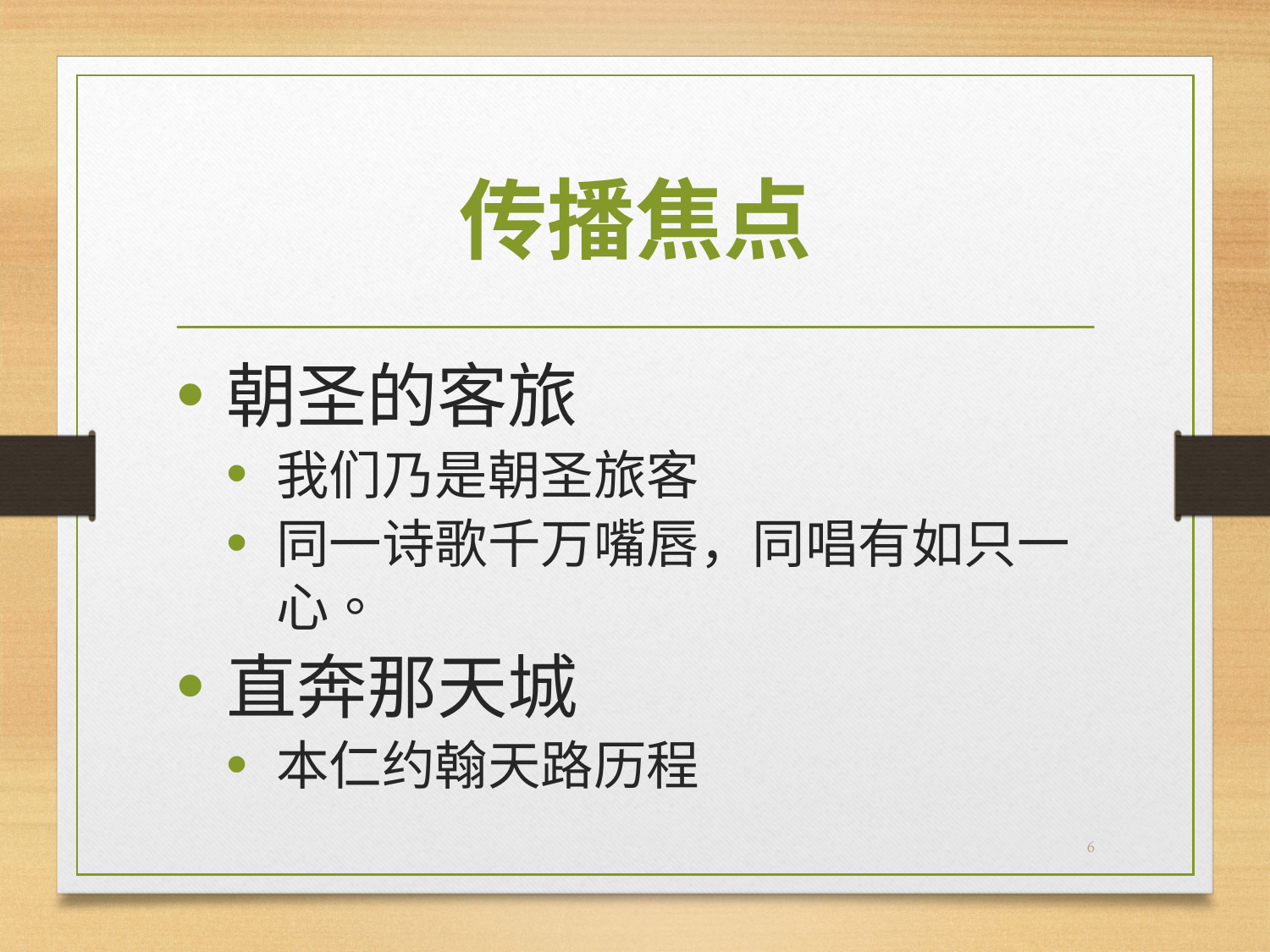

# 传播焦点
朝圣的客旅
我们乃是朝圣旅客
同一诗歌千万嘴唇，同唱有如只一心。
直奔那天城
本仁约翰天路历程
6